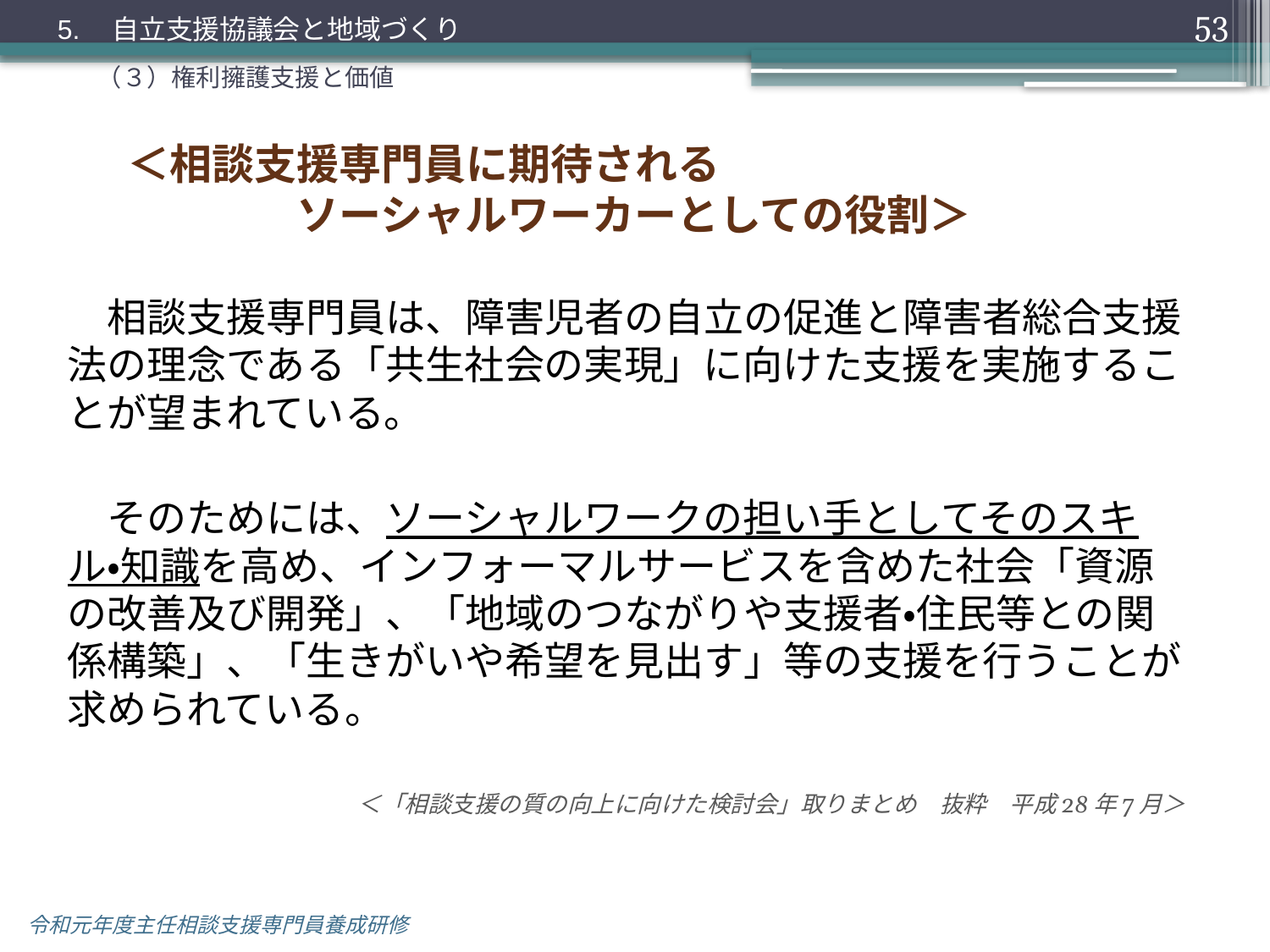

53
5.　自立支援協議会と地域づくり
（３）権利擁護支援と価値
＜相談支援専門員に期待される
　　　　ソーシャルワーカーとしての役割＞
　相談支援専門員は、障害児者の自立の促進と障害者総合支援法の理念である「共生社会の実現」に向けた支援を実施することが望まれている。

　そのためには、ソーシャルワークの担い手としてそのスキル・知識を高め、インフォーマルサービスを含めた社会「資源の改善及び開発」、「地域のつながりや支援者・住民等との関係構築」、「生きがいや希望を見出す」等の支援を行うことが求められている。

＜「相談支援の質の向上に向けた検討会」取りまとめ　抜粋　平成28年7月＞
令和元年度主任相談支援専門員養成研修